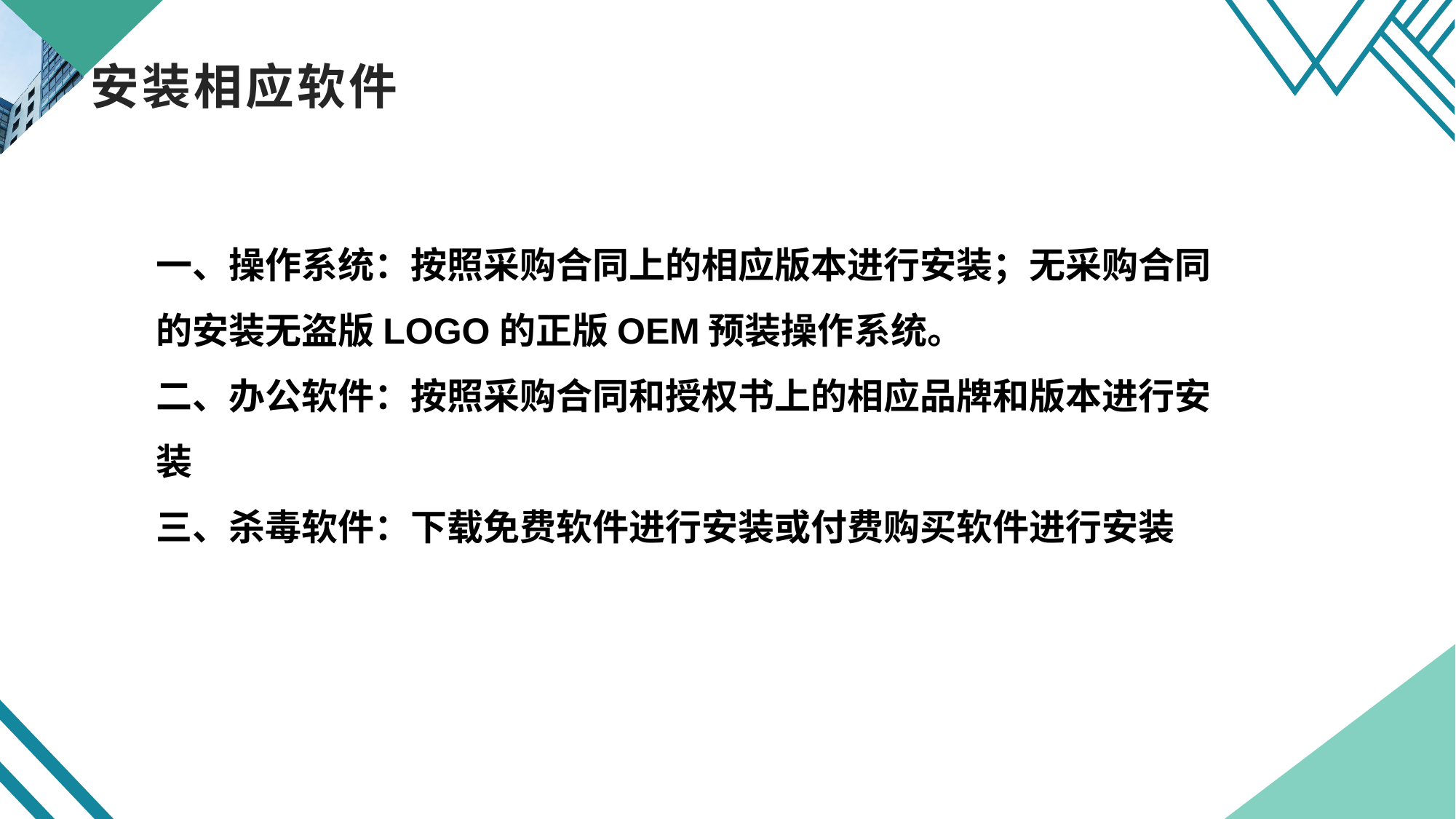

# 安装相应软件
一、操作系统：按照采购合同上的相应版本进行安装；无采购合同的安装无盗版LOGO的正版OEM预装操作系统。
二、办公软件：按照采购合同和授权书上的相应品牌和版本进行安装
三、杀毒软件：下载免费软件进行安装或付费购买软件进行安装